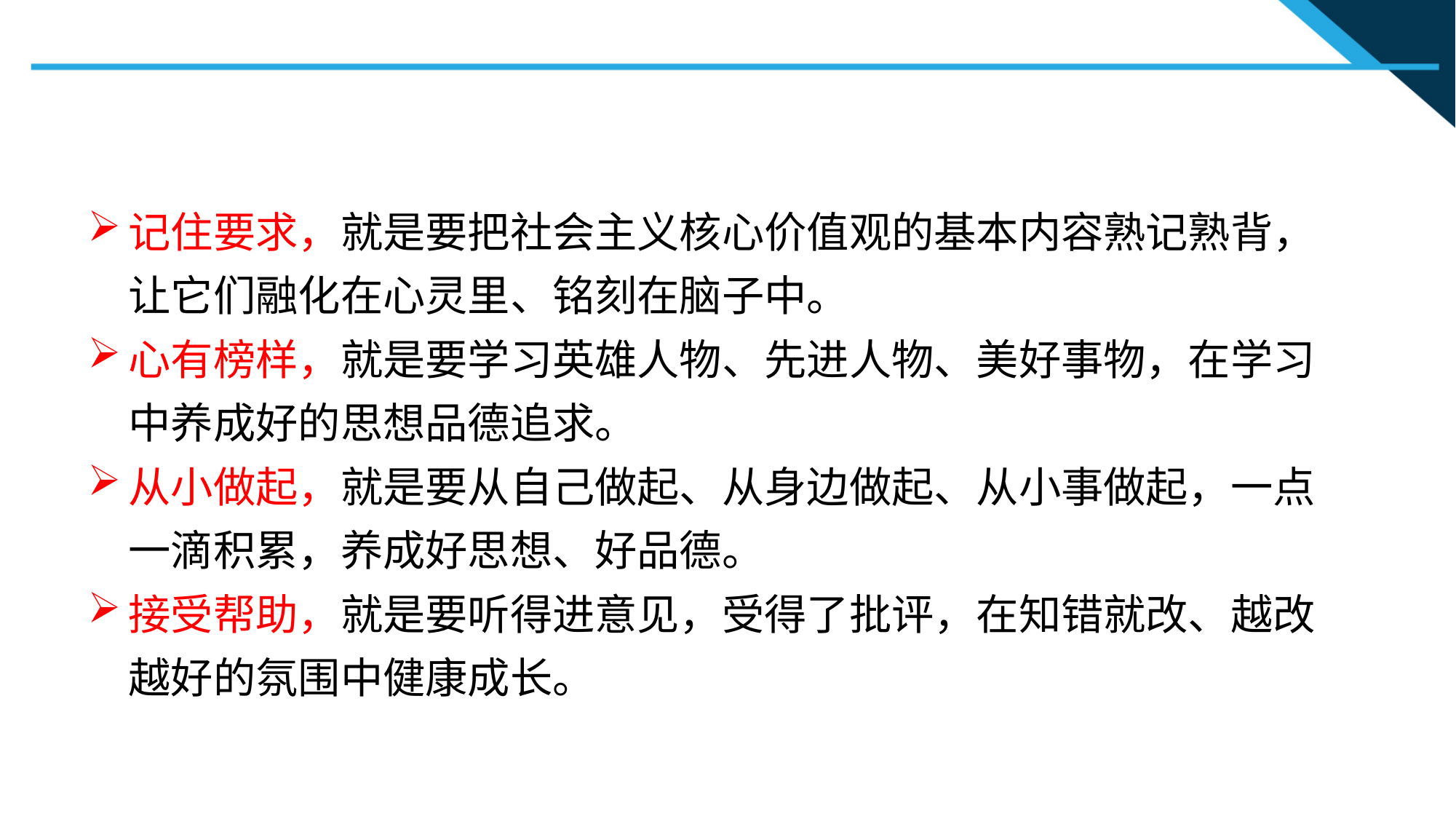

记住要求，就是要把社会主义核心价值观的基本内容熟记熟背，让它们融化在心灵里、铭刻在脑子中。
心有榜样，就是要学习英雄人物、先进人物、美好事物，在学习中养成好的思想品德追求。
从小做起，就是要从自己做起、从身边做起、从小事做起，一点一滴积累，养成好思想、好品德。
接受帮助，就是要听得进意见，受得了批评，在知错就改、越改越好的氛围中健康成长。